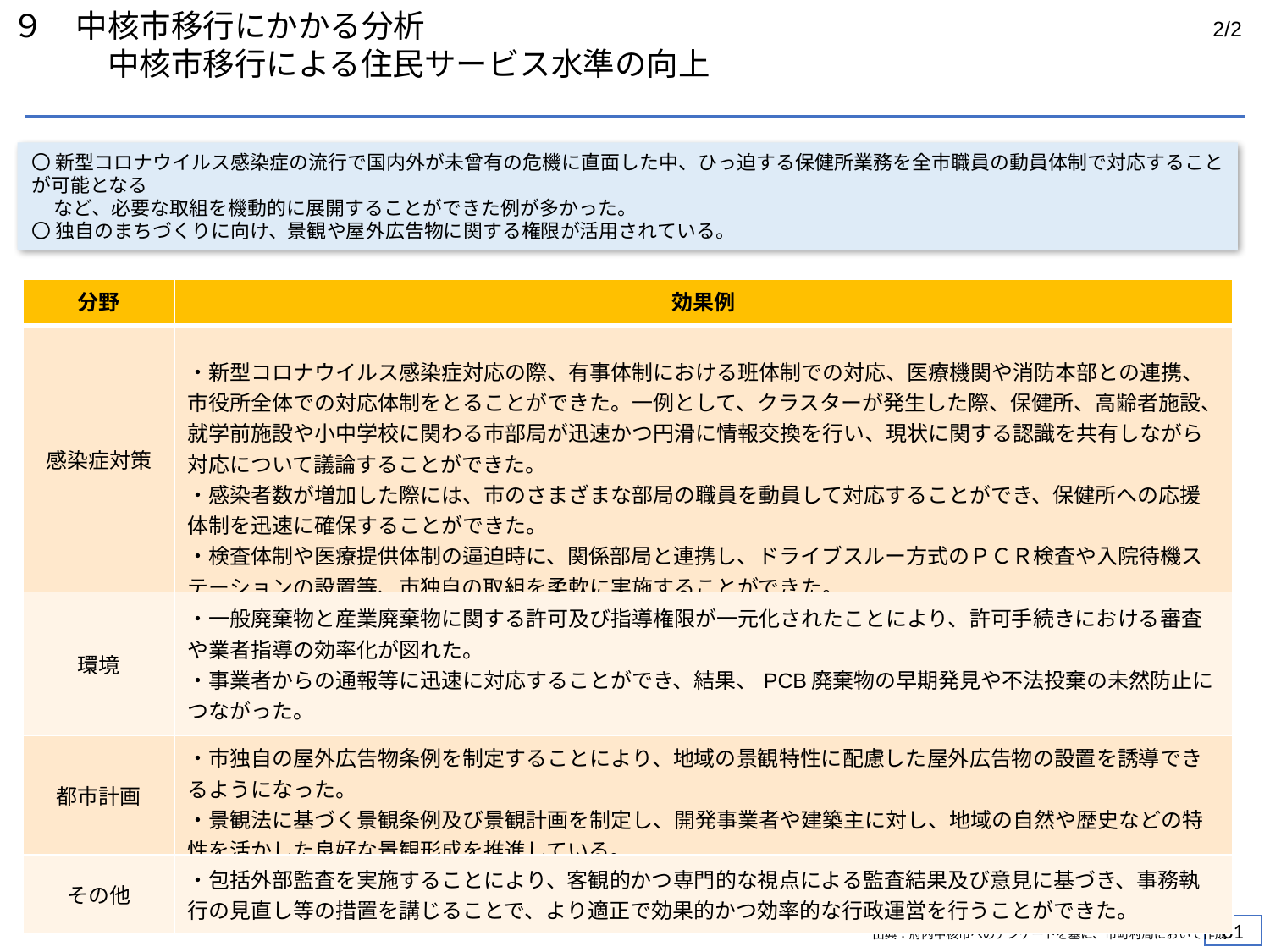

９　中核市移行にかかる分析
　　　中核市移行による住民サービス水準の向上
2/2
〇 新型コロナウイルス感染症の流行で国内外が未曾有の危機に直面した中、ひっ迫する保健所業務を全市職員の動員体制で対応することが可能となる
    など、必要な取組を機動的に展開することができた例が多かった。
〇 独自のまちづくりに向け、景観や屋外広告物に関する権限が活用されている。
| 分野 | 効果例 |
| --- | --- |
| 感染症対策 | ・新型コロナウイルス感染症対応の際、有事体制における班体制での対応、医療機関や消防本部との連携、市役所全体での対応体制をとることができた。一例として、クラスターが発生した際、保健所、高齢者施設、就学前施設や小中学校に関わる市部局が迅速かつ円滑に情報交換を行い、現状に関する認識を共有しながら対応について議論することができた。 ・感染者数が増加した際には、市のさまざまな部局の職員を動員して対応することができ、保健所への応援体制を迅速に確保することができた。 ・検査体制や医療提供体制の逼迫時に、関係部局と連携し、ドライブスルー方式のＰＣＲ検査や入院待機ステーションの設置等、市独自の取組を柔軟に実施することができた。 |
| 環境 | ・一般廃棄物と産業廃棄物に関する許可及び指導権限が一元化されたことにより、許可手続きにおける審査や業者指導の効率化が図れた。 ・事業者からの通報等に迅速に対応することができ、結果、PCB廃棄物の早期発見や不法投棄の未然防止につながった。 |
| 都市計画 | ・市独自の屋外広告物条例を制定することにより、地域の景観特性に配慮した屋外広告物の設置を誘導できるようになった。 ・景観法に基づく景観条例及び景観計画を制定し、開発事業者や建築主に対し、地域の自然や歴史などの特性を活かした良好な景観形成を推進している。 |
| その他 | ・包括外部監査を実施することにより、客観的かつ専門的な視点による監査結果及び意見に基づき、事務執行の見直し等の措置を講じることで、より適正で効果的かつ効率的な行政運営を行うことができた。 |
61
出典：府内中核市へのアンケートを基に、市町村局において作成